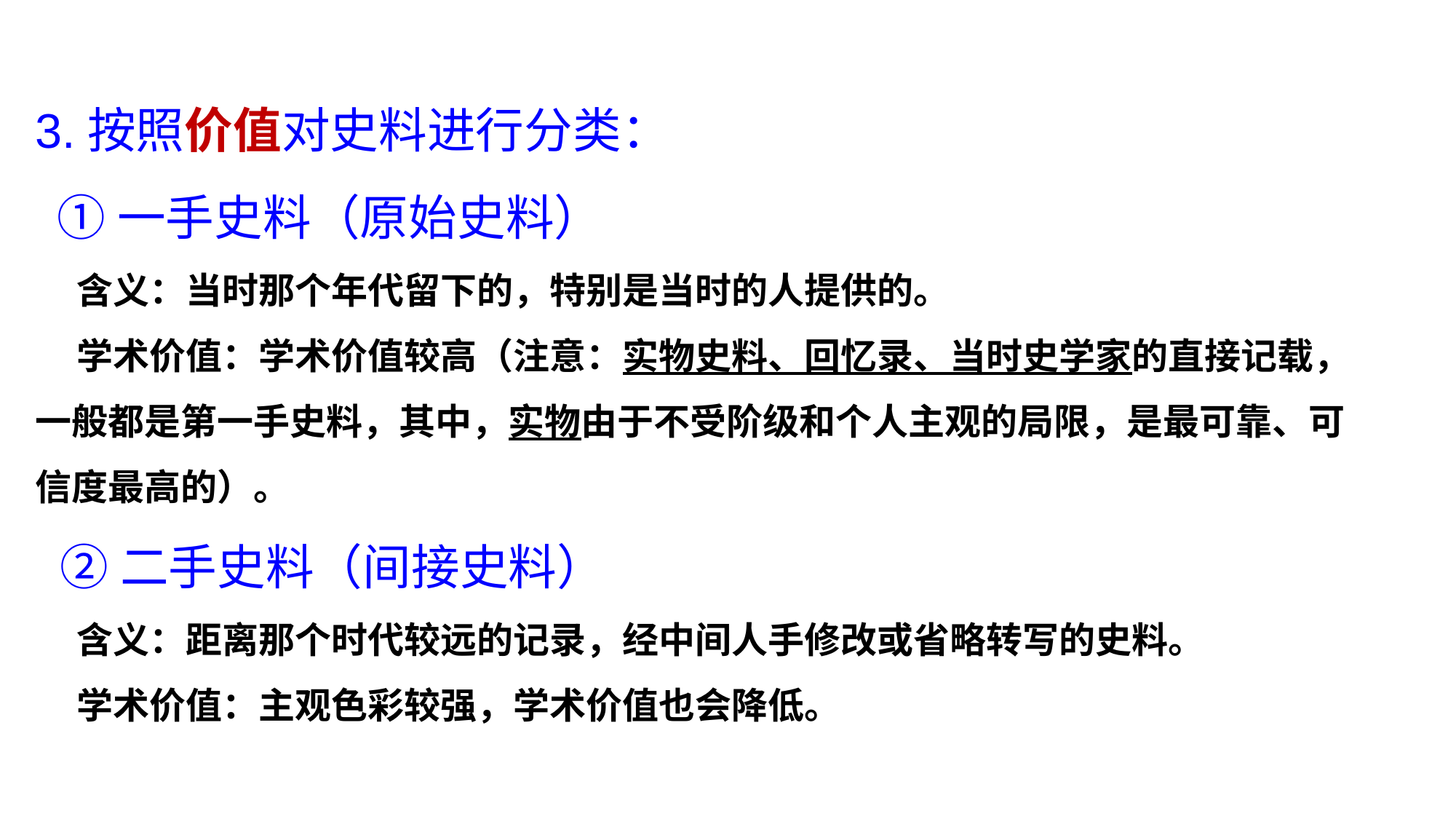

3.按照价值对史料进行分类：
  ①一手史料（原始史料）
    含义：当时那个年代留下的，特别是当时的人提供的。
    学术价值：学术价值较高（注意：实物史料、回忆录、当时史学家的直接记载，一般都是第一手史料，其中，实物由于不受阶级和个人主观的局限，是最可靠、可信度最高的）。
   ②二手史料（间接史料）
    含义：距离那个时代较远的记录，经中间人手修改或省略转写的史料。
    学术价值：主观色彩较强，学术价值也会降低。